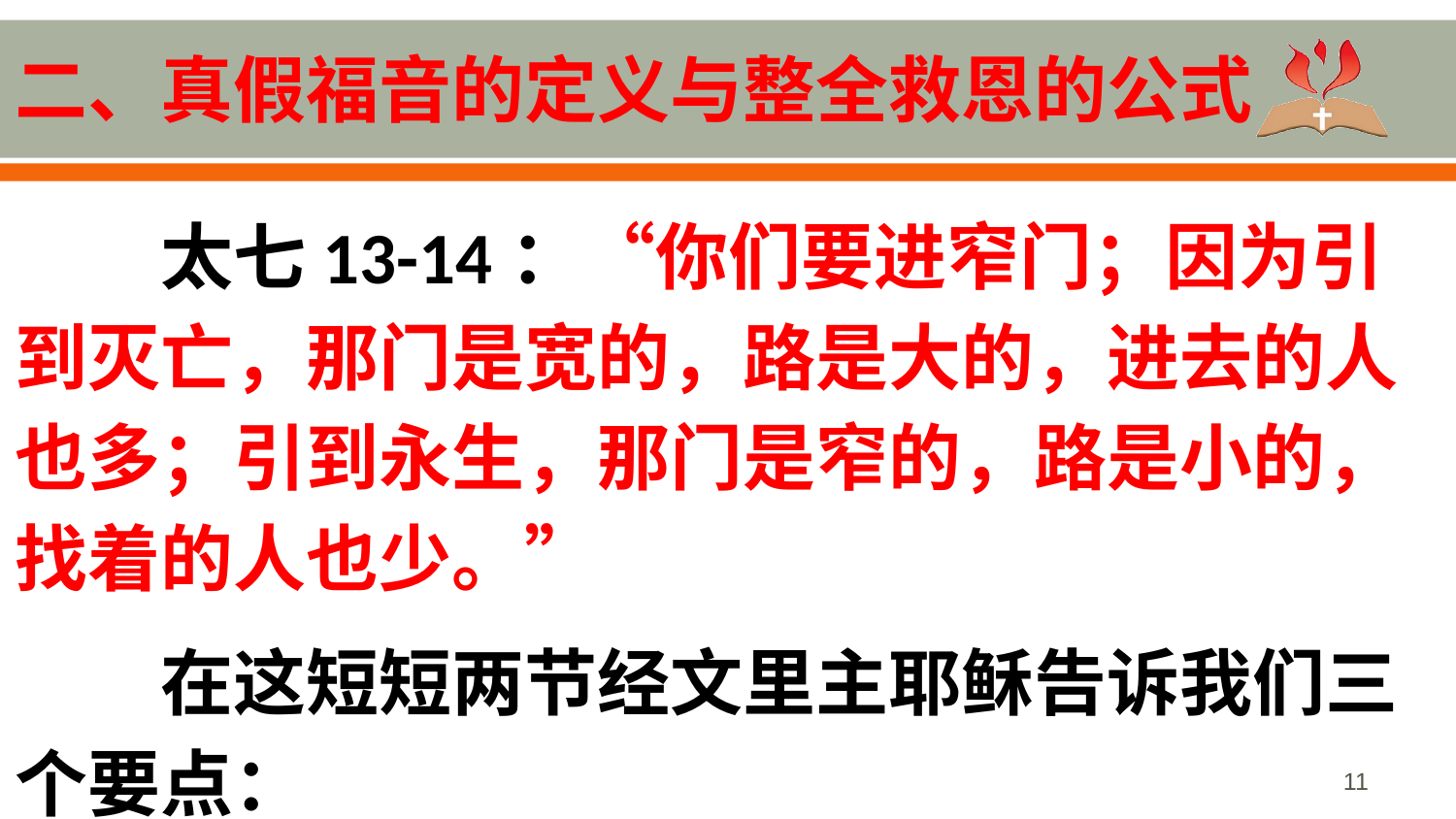

# 二、真假福音的定义与整全救恩的公式
太七13-14：“你们要进窄门；因为引到灭亡，那门是宽的，路是大的，进去的人也多；引到永生，那门是窄的，路是小的，找着的人也少。”
在这短短两节经文里主耶稣告诉我们三个要点：

11